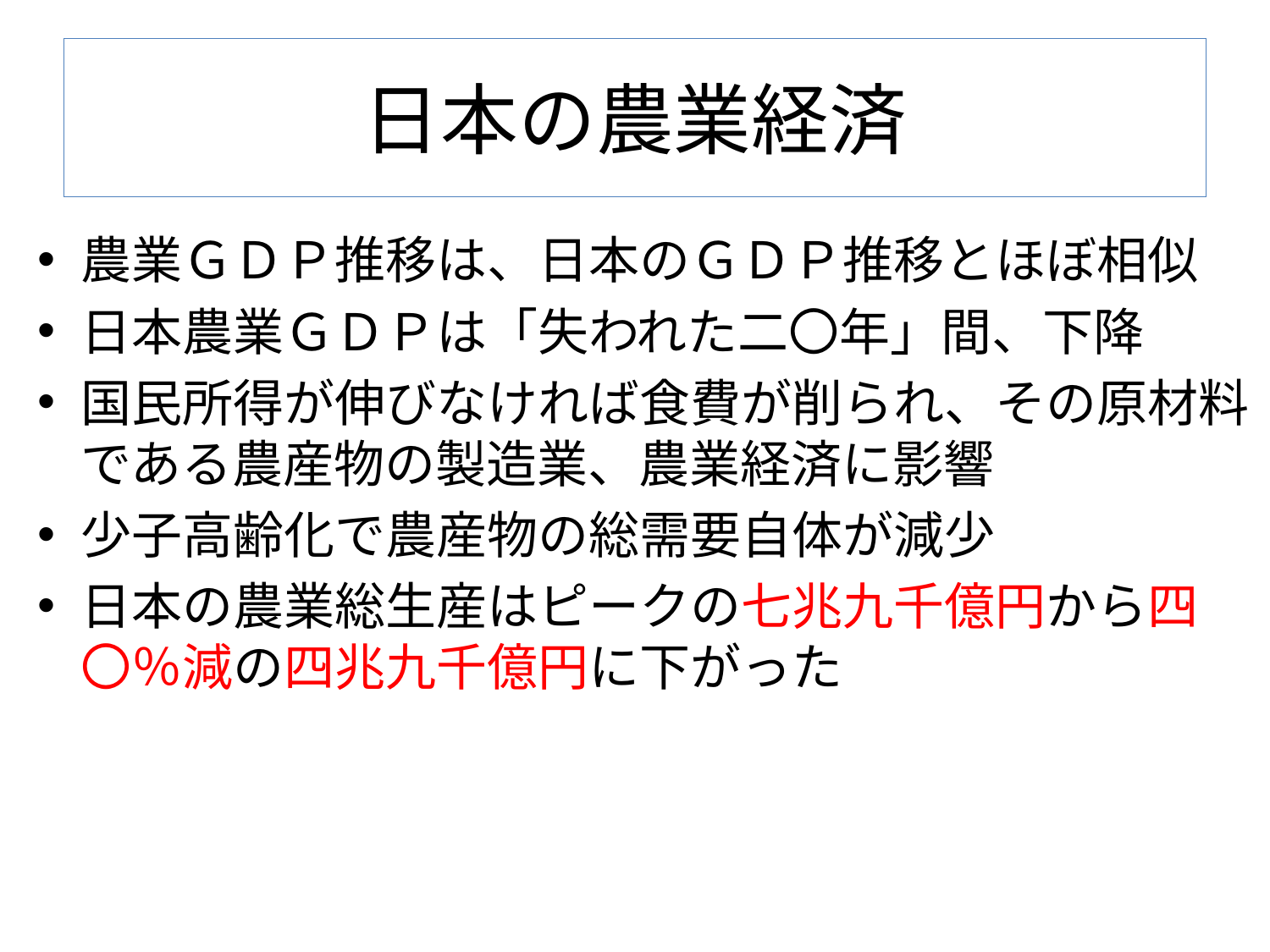

# 日本の農業経済
農業ＧＤＰ推移は、日本のＧＤＰ推移とほぼ相似
日本農業ＧＤＰは「失われた二〇年」間、下降
国民所得が伸びなければ食費が削られ、その原材料である農産物の製造業、農業経済に影響
少子高齢化で農産物の総需要自体が減少
日本の農業総生産はピークの七兆九千億円から四〇％減の四兆九千億円に下がった